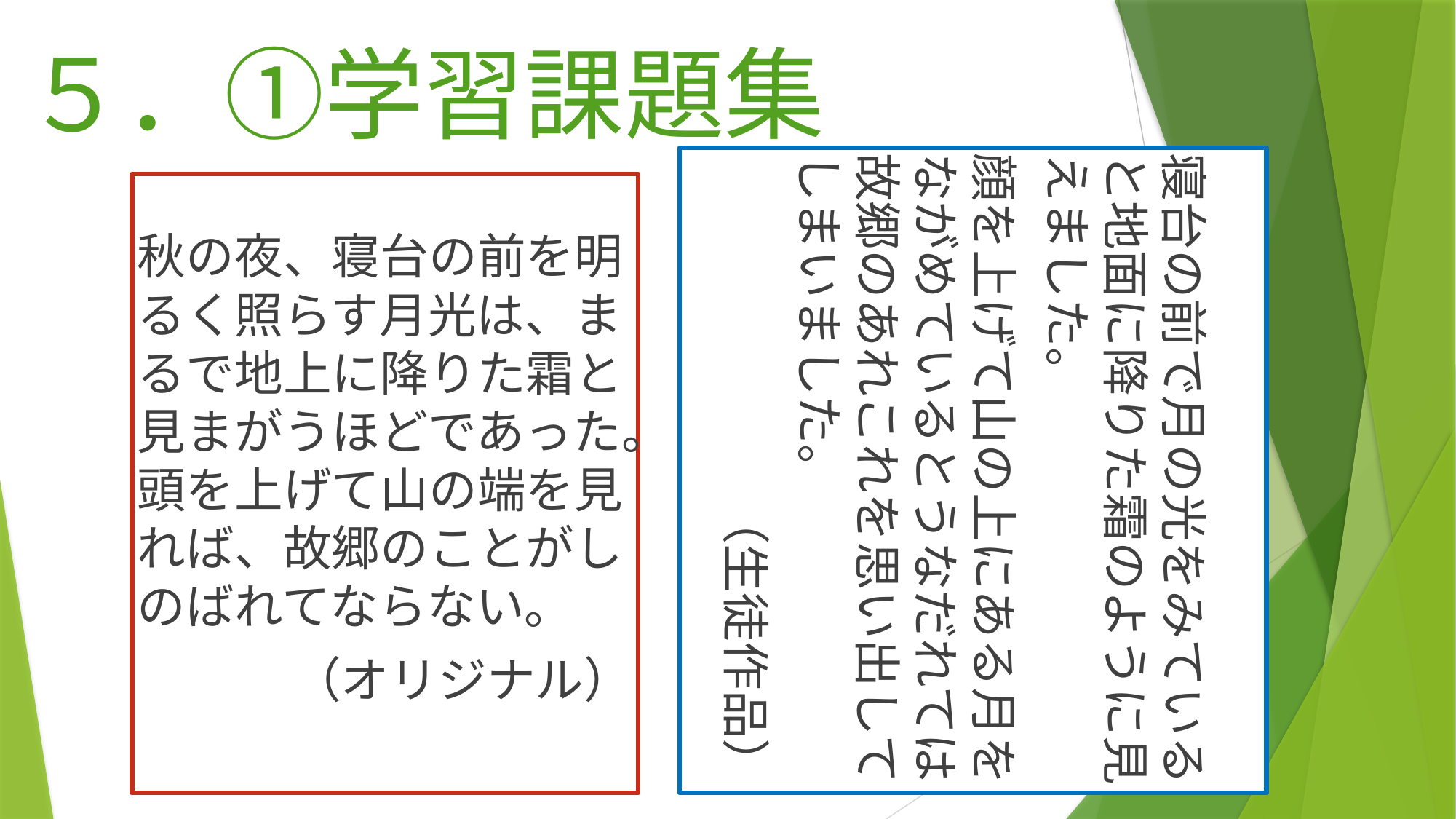

# ５．①学習課題集

寝台の前で月の光をみていると地面に降りた霜のように見えました。
顔を上げて山の上にある月をながめているとうなだれては故郷のあれこれを思い出してしまいました。
（生徒作品）

秋の夜、寝台の前を明るく照らす月光は、まるで地上に降りた霜と見まがうほどであった。頭を上げて山の端を見れば、故郷のことがしのばれてならない。
（オリジナル）